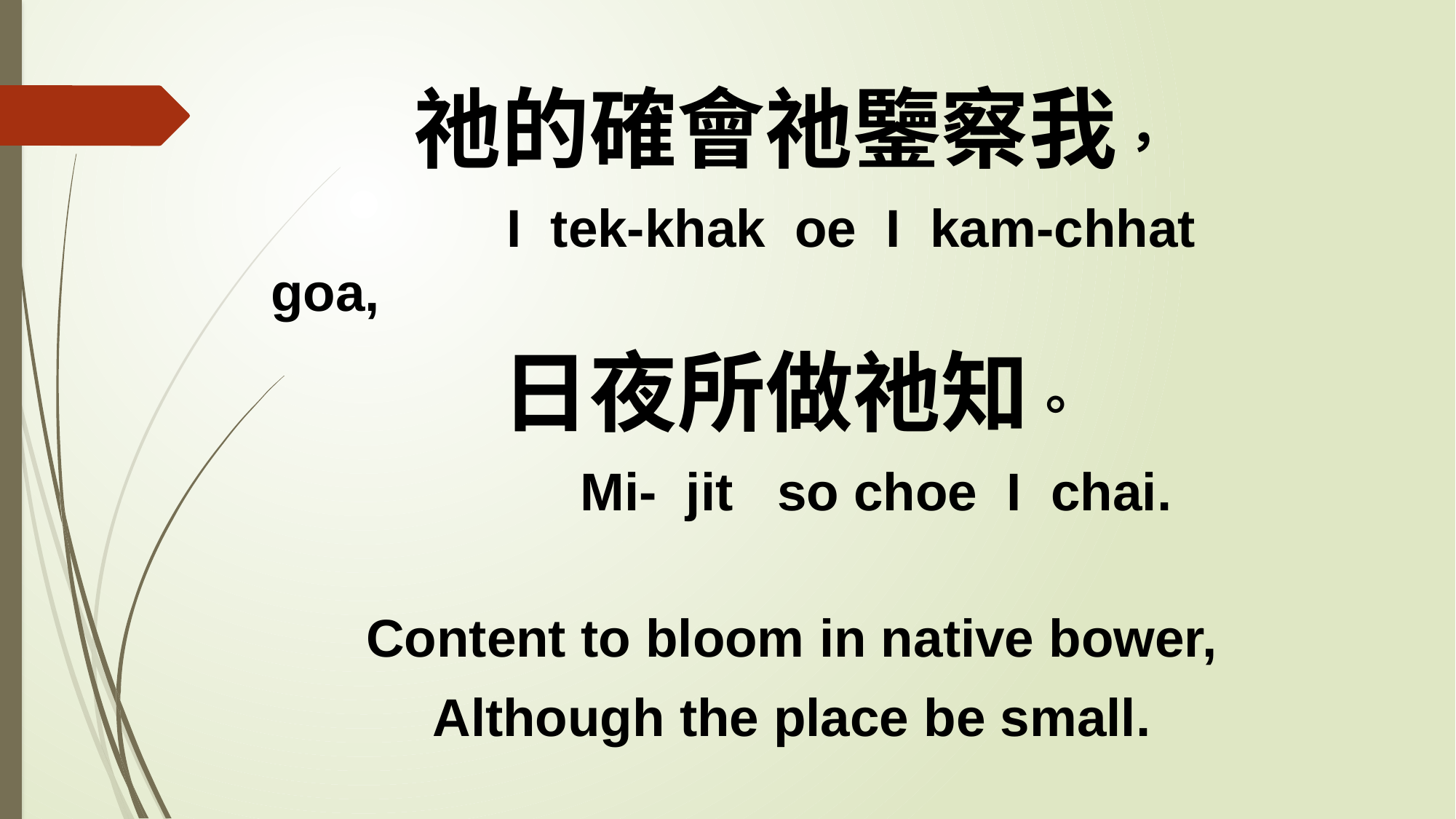

祂的確會祂鑒察我，
                I  tek-khak  oe  I  kam-chhat goa,
日夜所做祂知。
                     Mi-  jit   so choe  I  chai.

Content to bloom in native bower,
Although the place be small.